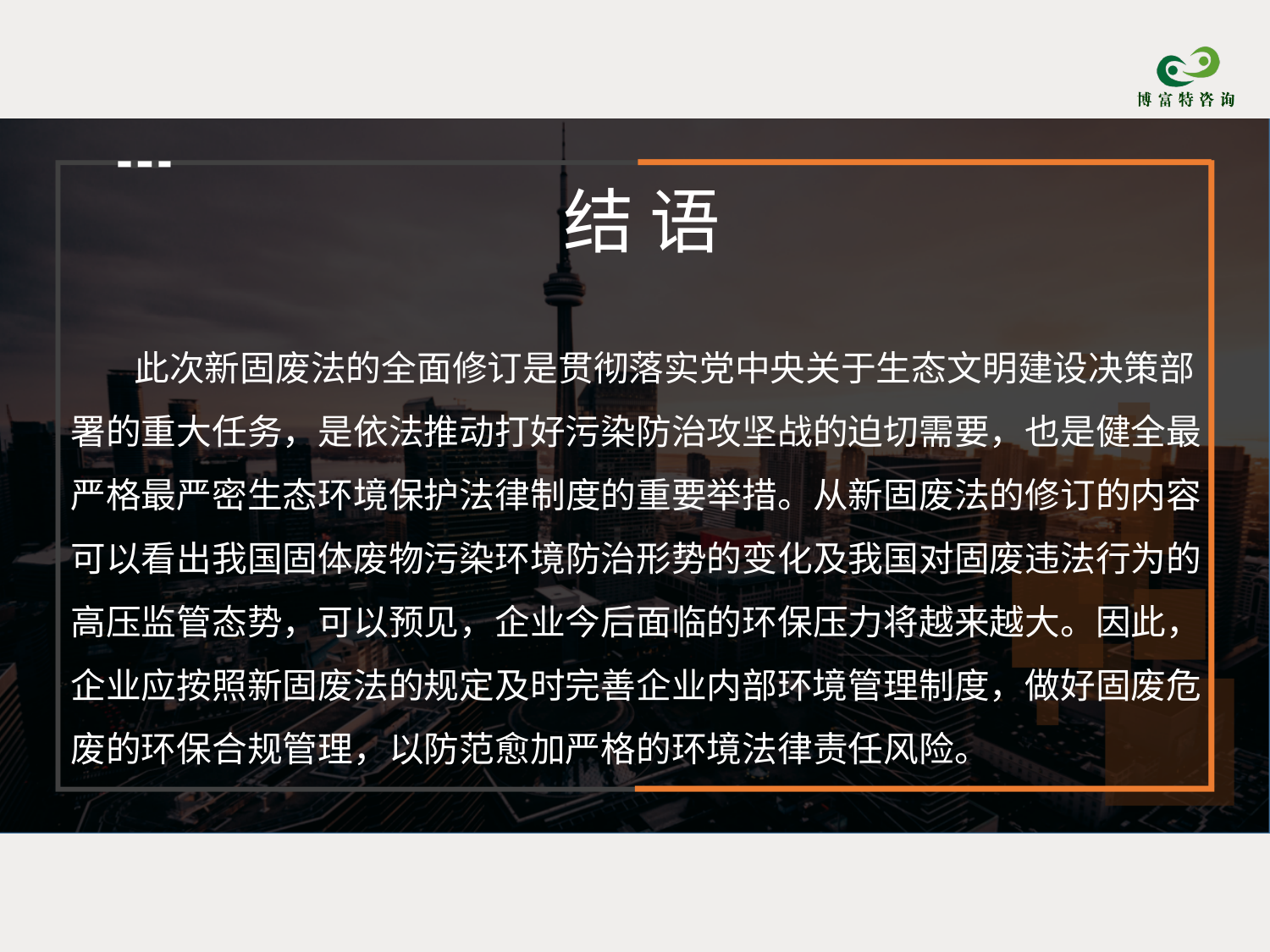

结 语

此次新固废法的全面修订是贯彻落实党中央关于生态文明建设决策部署的重大任务，是依法推动打好污染防治攻坚战的迫切需要，也是健全最严格最严密生态环境保护法律制度的重要举措。从新固废法的修订的内容可以看出我国固体废物污染环境防治形势的变化及我国对固废违法行为的高压监管态势，可以预见，企业今后面临的环保压力将越来越大。因此，企业应按照新固废法的规定及时完善企业内部环境管理制度，做好固废危废的环保合规管理，以防范愈加严格的环境法律责任风险。